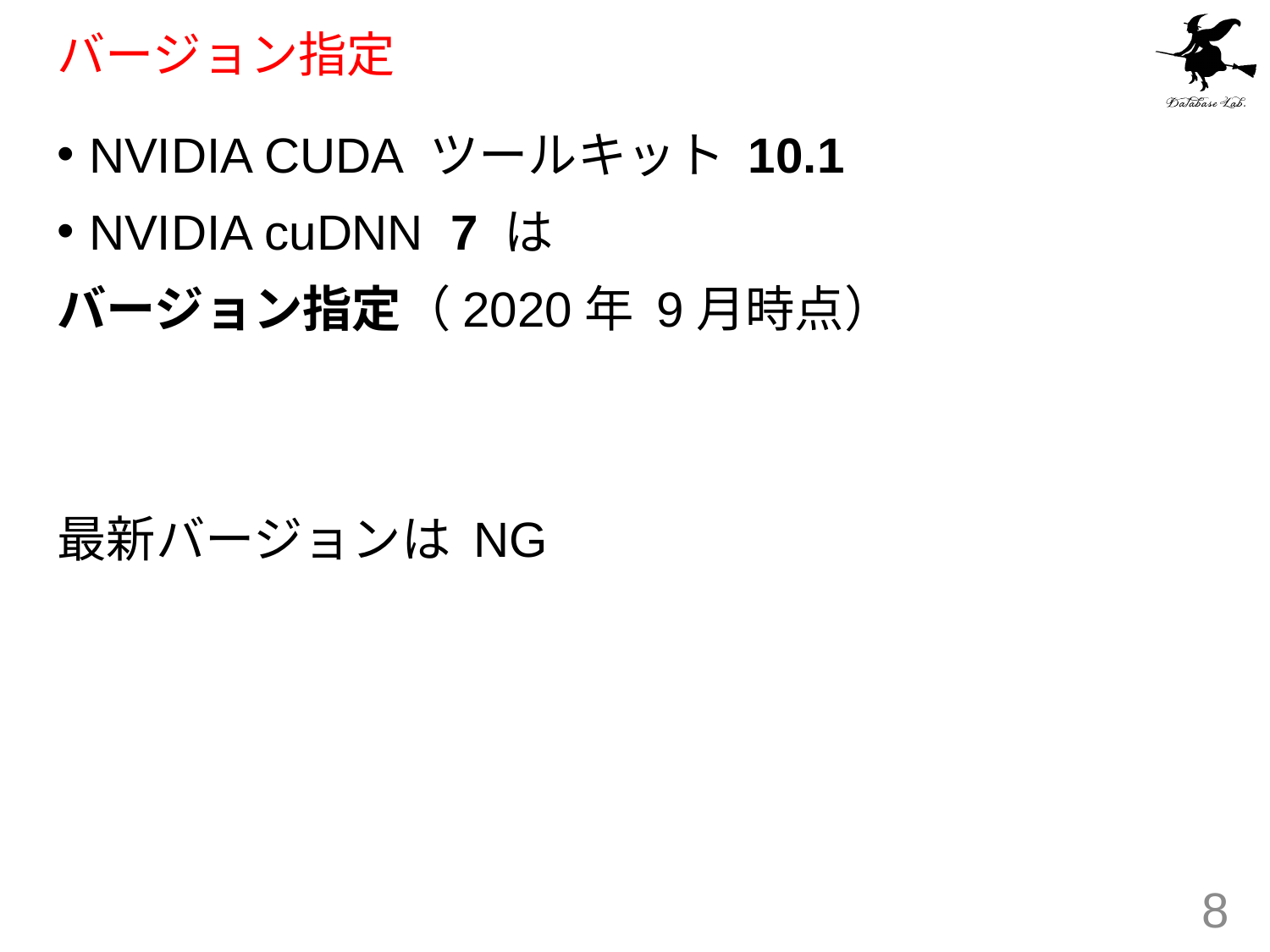

# バージョン指定
NVIDIA CUDA ツールキット 10.1
NVIDIA cuDNN  7 は
バージョン指定（2020年 9月時点）

最新バージョンは NG

8